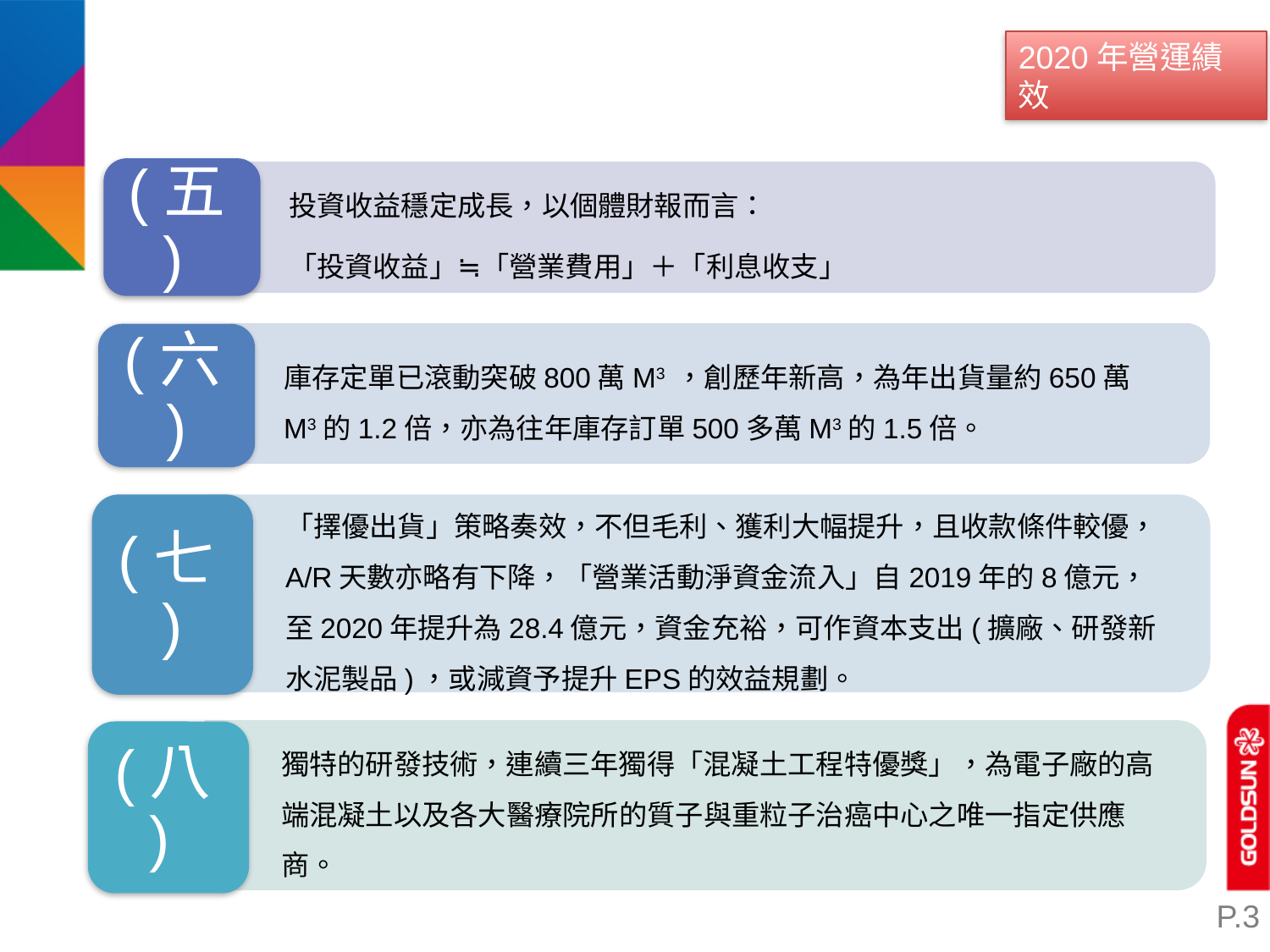

2020年營運績效

(五)

投資收益穩定成長，以個體財報而言：
「投資收益」≒「營業費用」＋「利息收支」

庫存定單已滾動突破800萬M3 ，創歷年新高，為年出貨量約650萬M3的1.2倍，亦為往年庫存訂單500多萬M3的1.5倍。

(六)

「擇優出貨」策略奏效，不但毛利、獲利大幅提升，且收款條件較優，A/R天數亦略有下降，「營業活動淨資金流入」自2019年的8億元，至2020年提升為28.4億元，資金充裕，可作資本支出(擴廠、研發新水泥製品)，或減資予提升EPS的效益規劃。

(七)

獨特的研發技術，連續三年獨得「混凝土工程特優獎」，為電子廠的高端混凝土以及各大醫療院所的質子與重粒子治癌中心之唯一指定供應商。

(八)
P.3